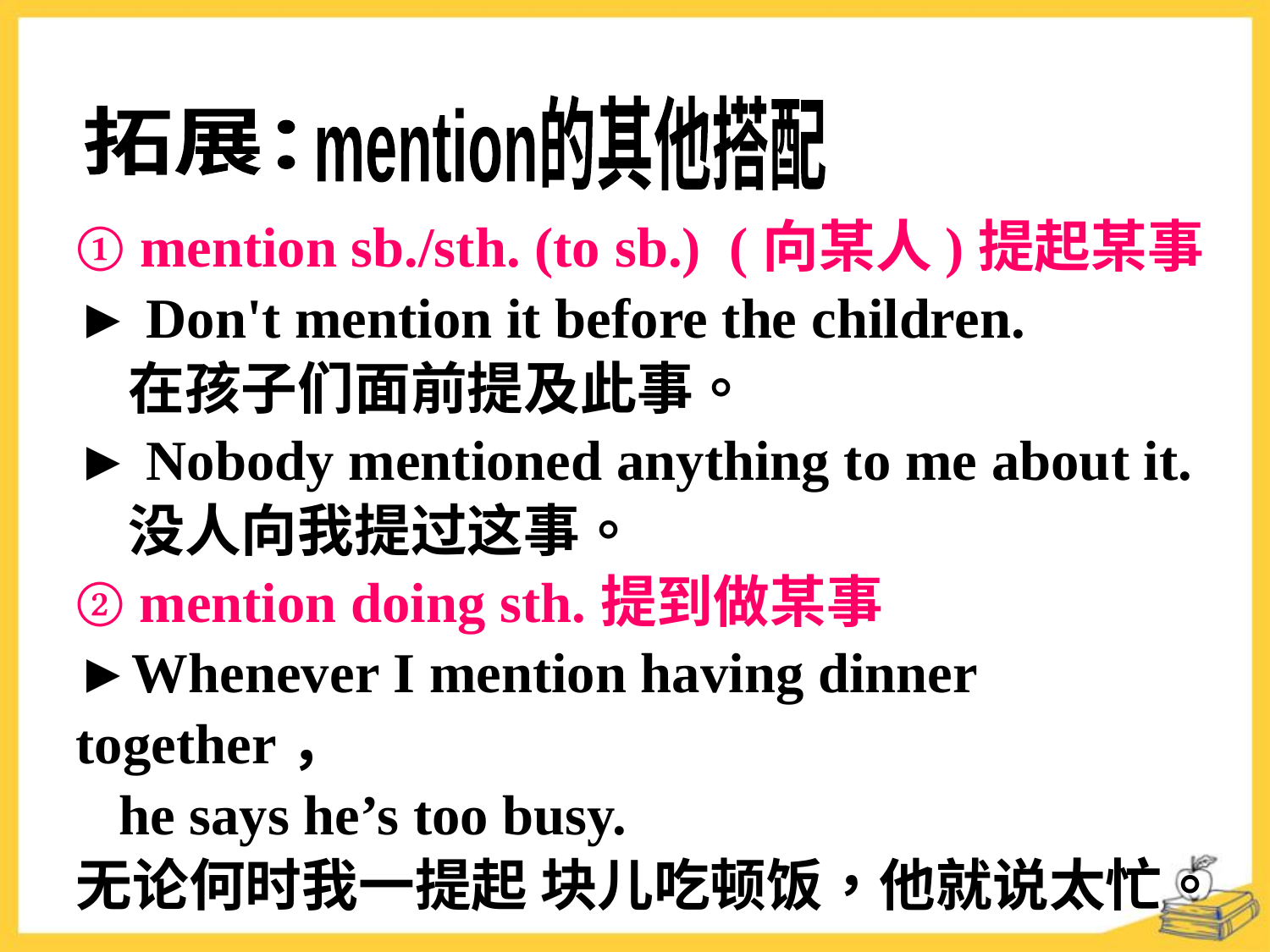

mention的其他搭配
拓展：
① mention sb./sth. (to sb.)  (向某人)提起某事
► Don't mention it before the children.
   在孩子们面前提及此事。
► Nobody mentioned anything to me about it.
   没人向我提过这事。
② mention doing sth.提到做某事
►Whenever I mention having dinner together，
   he says he’s too busy.
无论何时我一提起 块儿吃顿饭，他就说太忙。